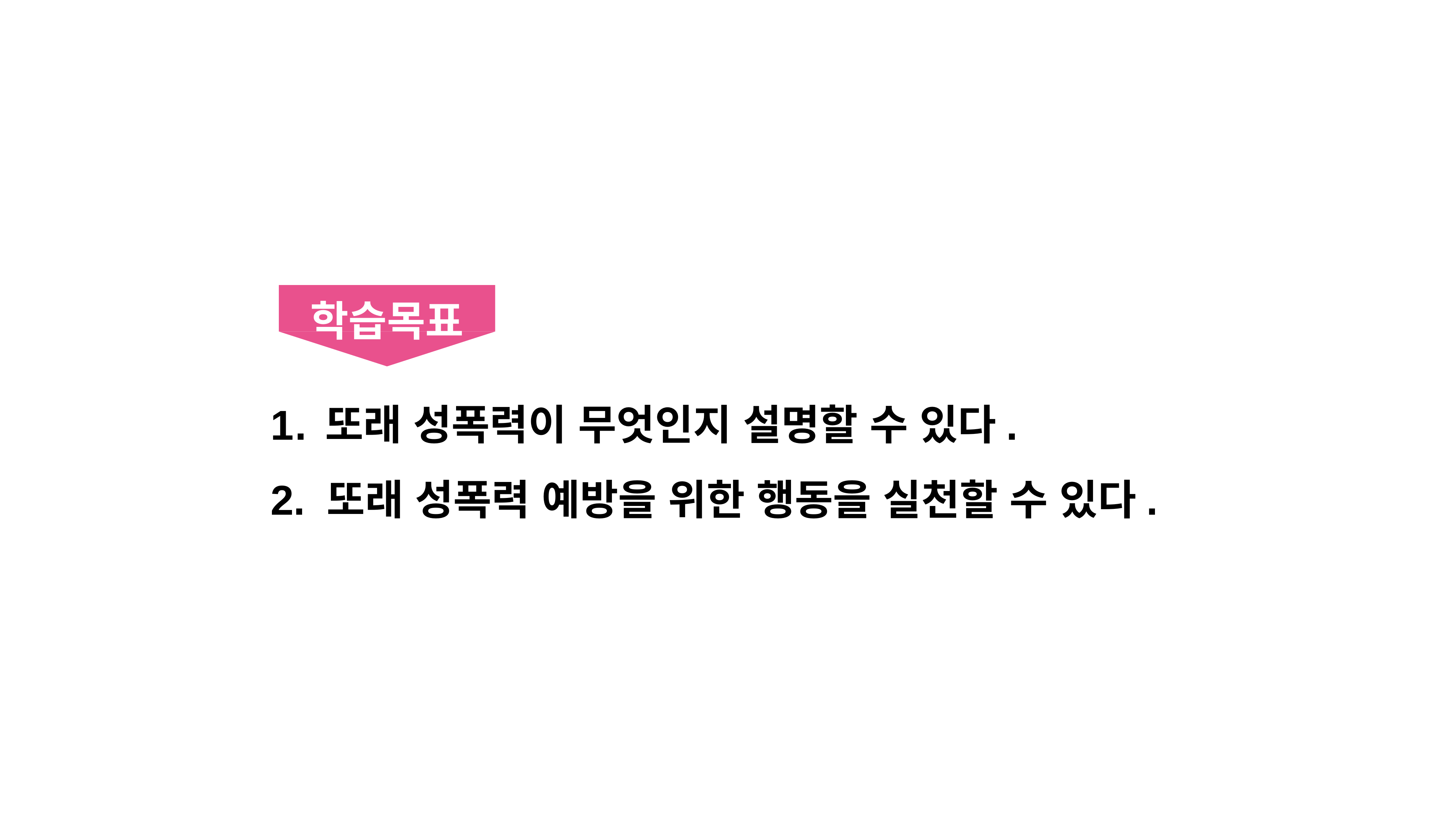

학습목표
또래 성폭력이 무엇인지 설명할 수 있다.
2. 또래 성폭력 예방을 위한 행동을 실천할 수 있다.